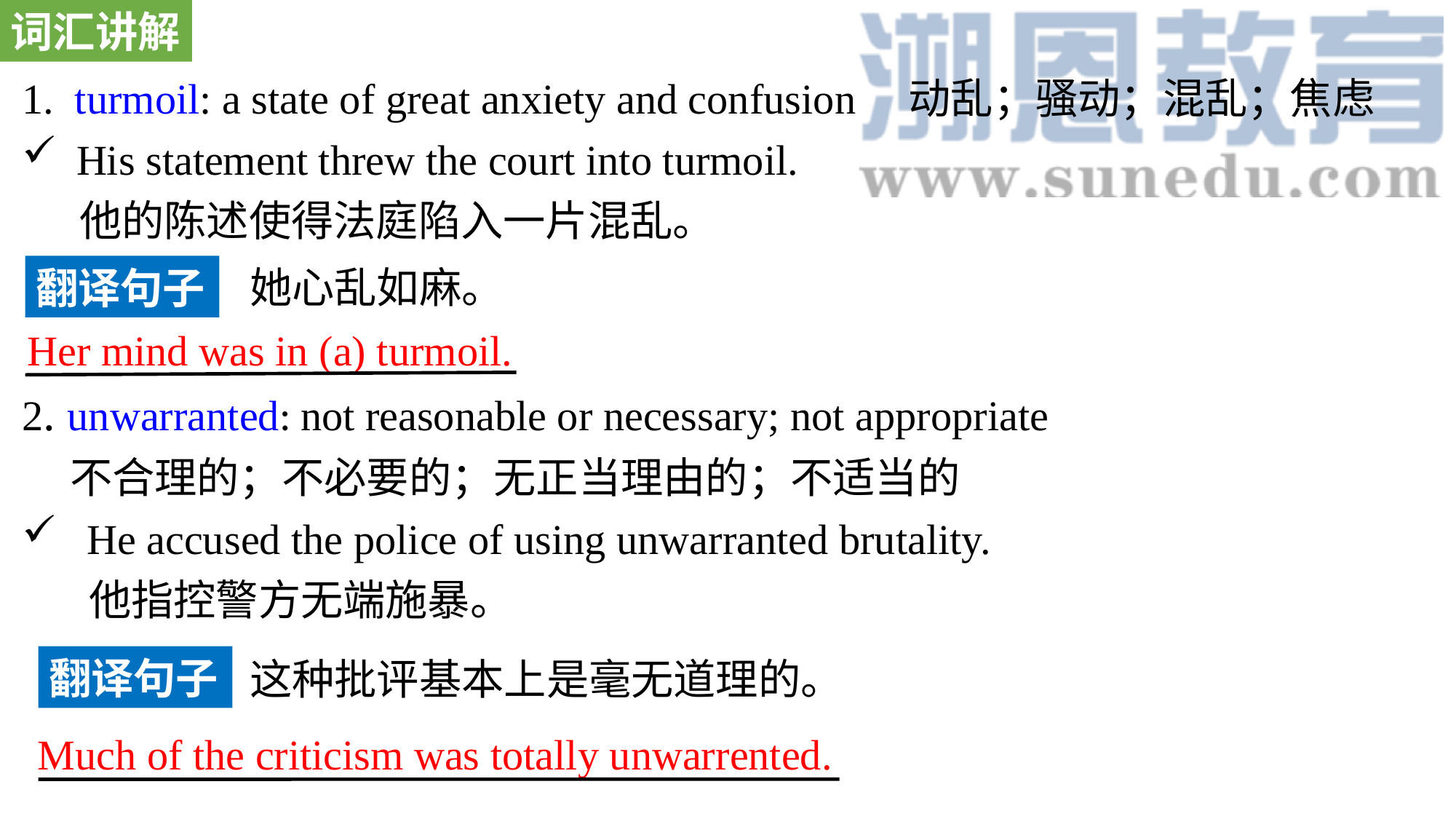

词汇讲解
1.  turmoil: a state of great anxiety and confusion    动乱；骚动；混乱；焦虑
His statement threw the court into turmoil.
     他的陈述使得法庭陷入一片混乱。

2. unwarranted: not reasonable or necessary; not appropriate
    不合理的；不必要的；无正当理由的；不适当的
 He accused the police of using unwarranted brutality.
      他指控警方无端施暴。
她心乱如麻。
翻译句子
Her mind was in (a) turmoil.
翻译句子
这种批评基本上是毫无道理的。
Much of the criticism was totally unwarrented.